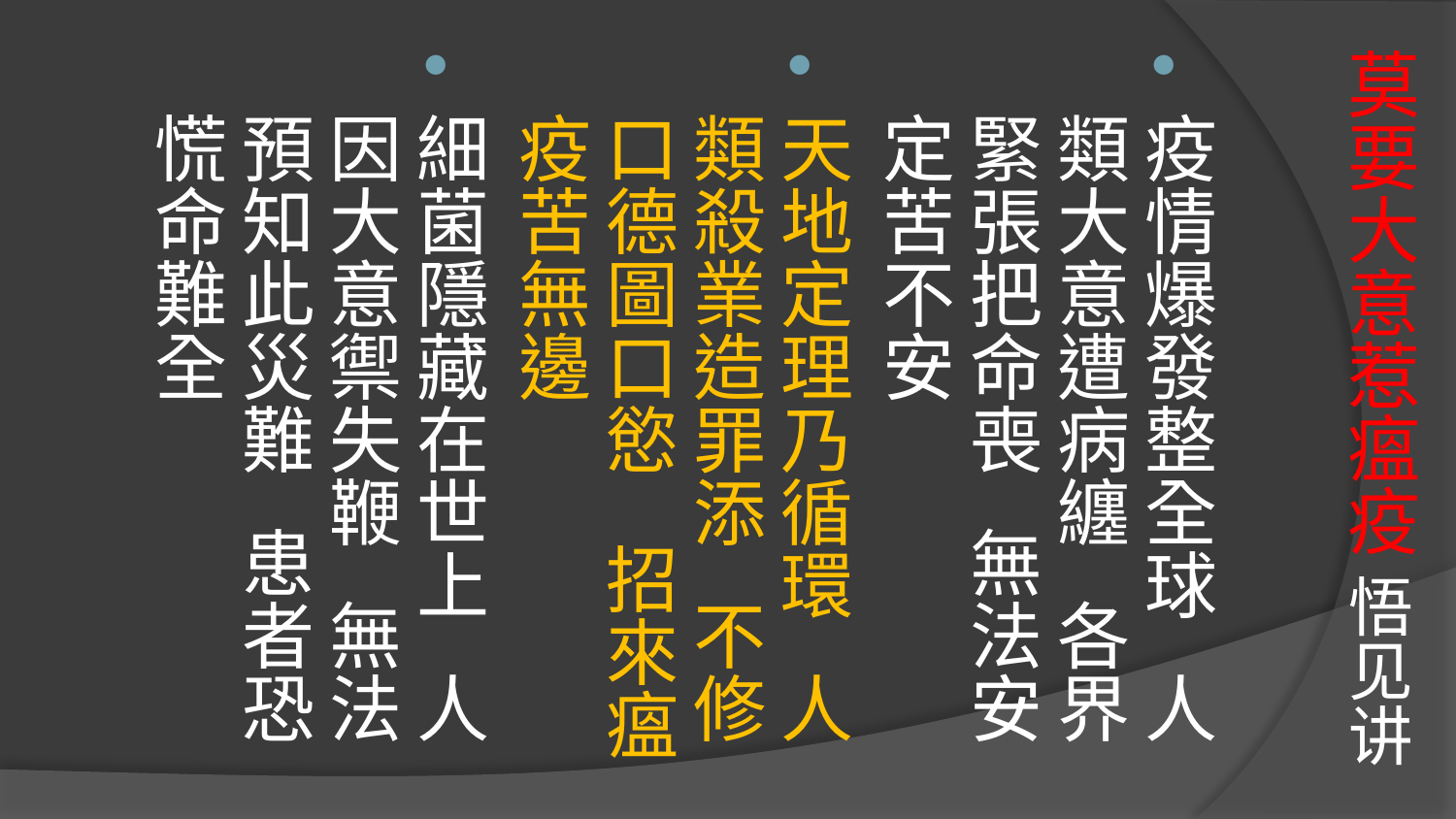

# 莫要大意惹瘟疫 悟见讲
疫情爆發整全球   人類大意遭病纏   各界緊張把命喪   無法安定苦不安
天地定理乃循環   人類殺業造罪添   不修口德圖口慾    招來瘟疫苦無邊
細菌隱藏在世上   人因大意禦失鞭   無法預知此災難   患者恐慌命難全